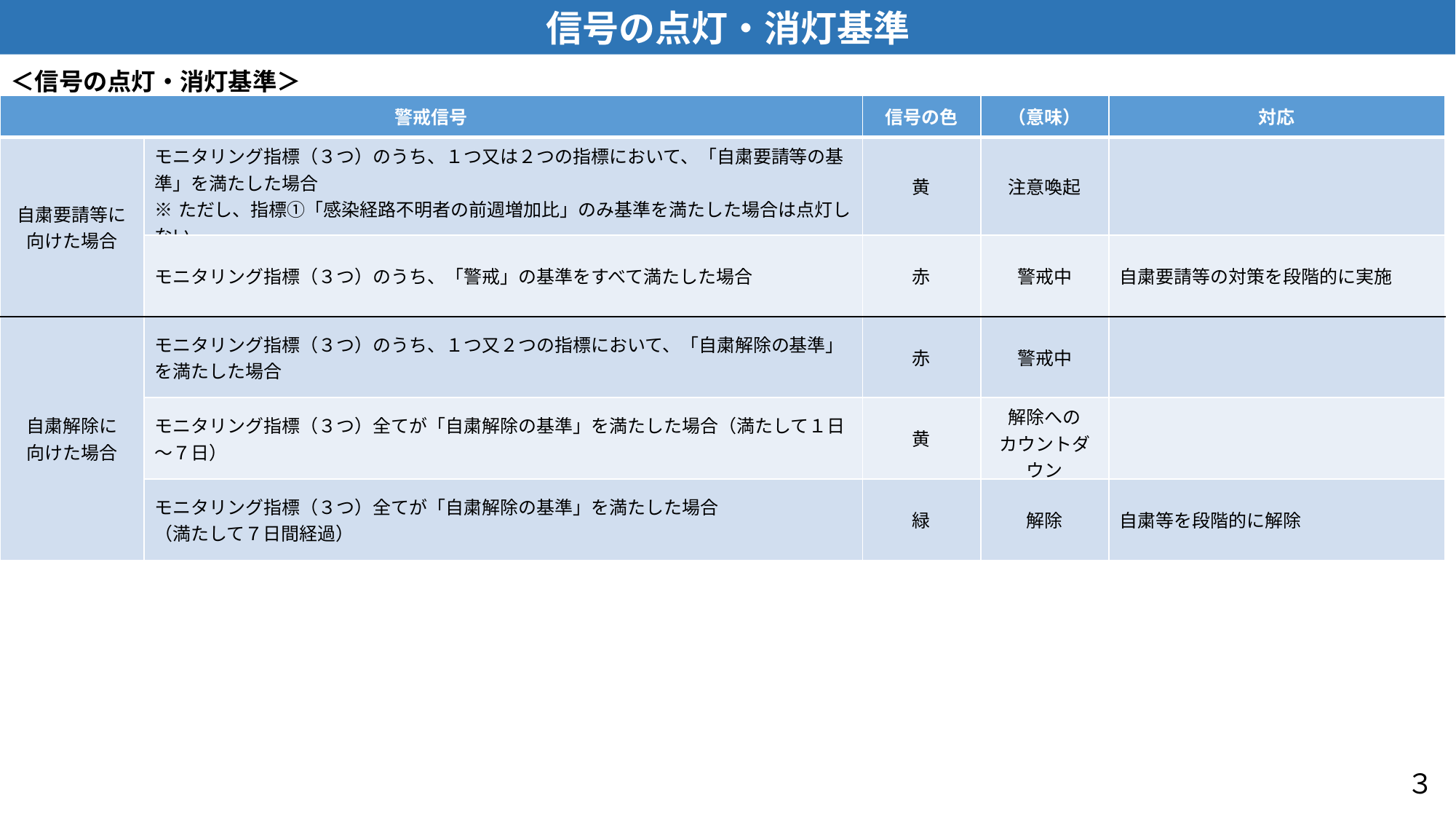

信号の点灯・消灯基準
＜信号の点灯・消灯基準＞
| 警戒信号 |  | 信号の色 | （意味） | 対応 |
| --- | --- | --- | --- | --- |
| 自粛要請等に向けた場合 | モニタリング指標（３つ）のうち、１つ又は２つの指標において、「自粛要請等の基準」を満たした場合 ※ただし、指標①「感染経路不明者の前週増加比」のみ基準を満たした場合は点灯しない。 | 黄 | 注意喚起 |  |
|  | モニタリング指標（３つ）のうち、「警戒」の基準をすべて満たした場合 | 赤 | 警戒中 | 自粛要請等の対策を段階的に実施 |
| 自粛解除に 向けた場合 | モニタリング指標（３つ）のうち、１つ又２つの指標において、「自粛解除の基準」を満たした場合 | 赤 | 警戒中 |  |
|  | モニタリング指標（３つ）全てが「自粛解除の基準」を満たした場合（満たして１日～７日） | 黄 | 解除への カウントダウン |  |
|  | モニタリング指標（３つ）全てが「自粛解除の基準」を満たした場合 （満たして７日間経過） | 緑 | 解除 | 自粛等を段階的に解除 |
３